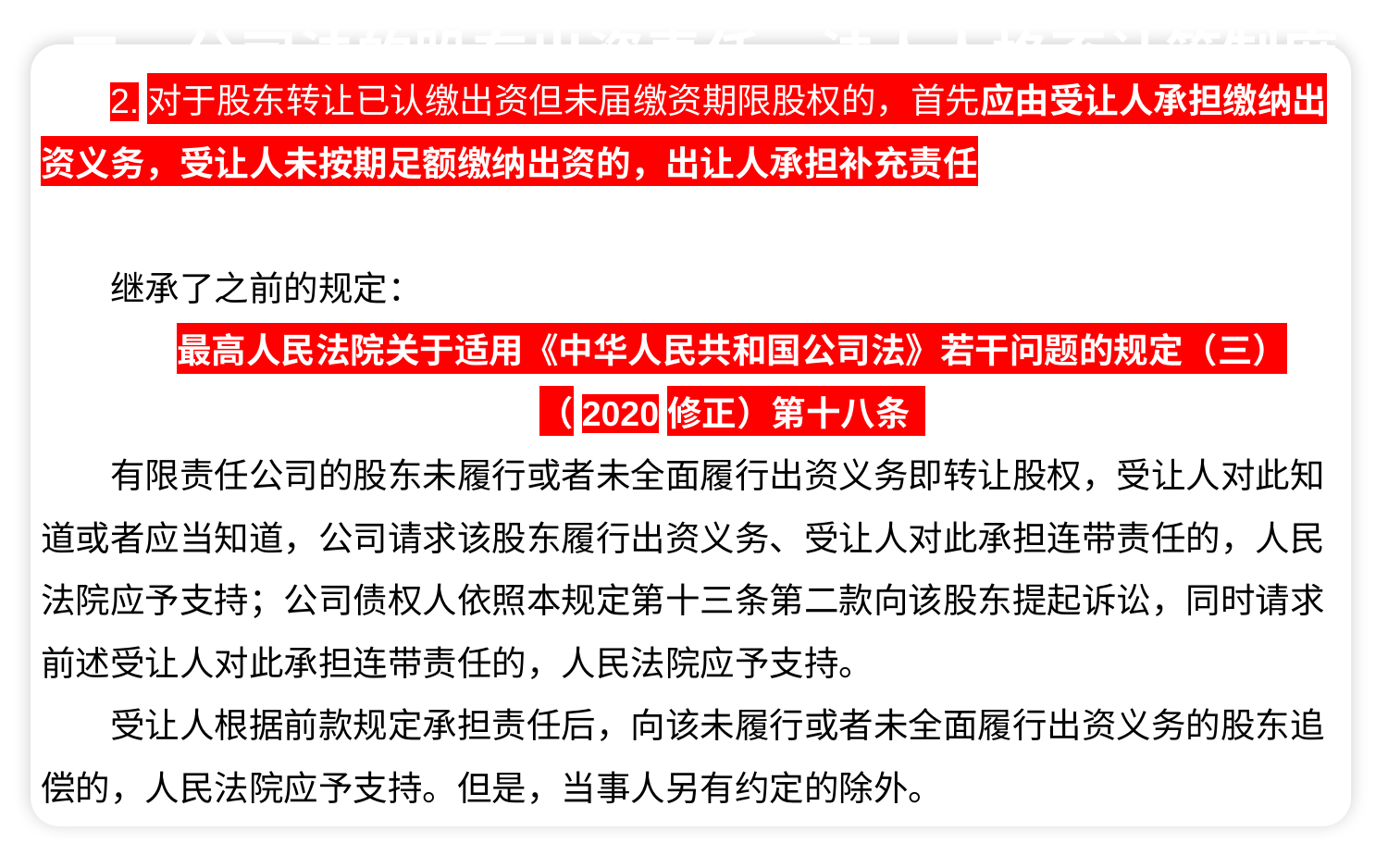

二、公司法的股东出资责任、法人人格否认等制度

2.对于股东转让已认缴出资但未届缴资期限股权的，首先应由受让人承担缴纳出资义务，受让人未按期足额缴纳出资的，出让人承担补充责任

继承了之前的规定：
最高人民法院关于适用《中华人民共和国公司法》若干问题的规定（三）
（2020修正）第十八条
有限责任公司的股东未履行或者未全面履行出资义务即转让股权，受让人对此知道或者应当知道，公司请求该股东履行出资义务、受让人对此承担连带责任的，人民法院应予支持；公司债权人依照本规定第十三条第二款向该股东提起诉讼，同时请求前述受让人对此承担连带责任的，人民法院应予支持。
受让人根据前款规定承担责任后，向该未履行或者未全面履行出资义务的股东追偿的，人民法院应予支持。但是，当事人另有约定的除外。